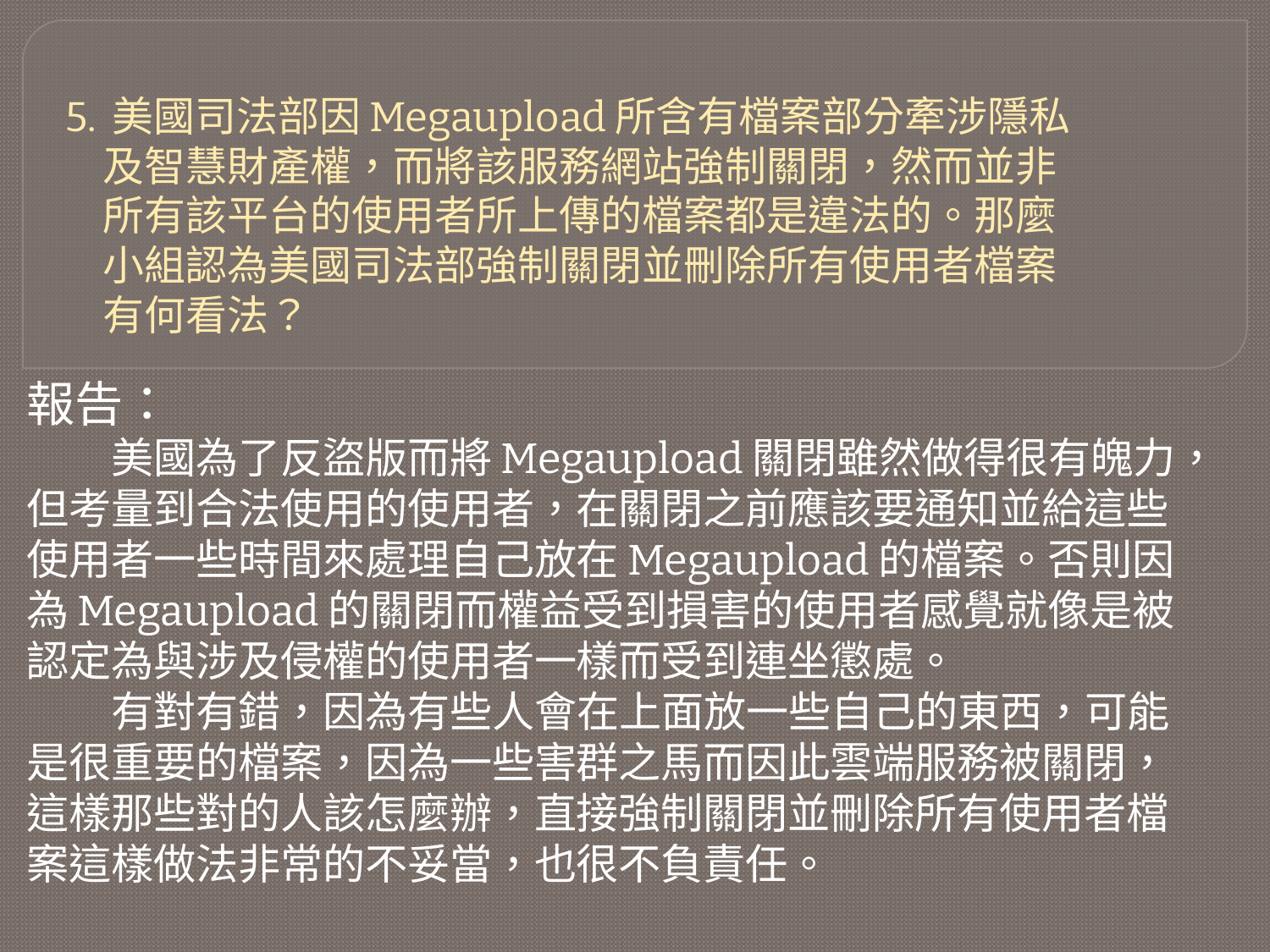

# 5. 美國司法部因Megaupload所含有檔案部分牽涉隱私 及智慧財產權，而將該服務網站強制關閉，然而並非 所有該平台的使用者所上傳的檔案都是違法的。那麼 小組認為美國司法部強制關閉並刪除所有使用者檔案 有何看法？
報告：
        美國為了反盜版而將Megaupload關閉雖然做得很有魄力，但考量到合法使用的使用者，在關閉之前應該要通知並給這些使用者一些時間來處理自己放在Megaupload的檔案。否則因為Megaupload的關閉而權益受到損害的使用者感覺就像是被認定為與涉及侵權的使用者一樣而受到連坐懲處。
        有對有錯，因為有些人會在上面放一些自己的東西，可能是很重要的檔案，因為一些害群之馬而因此雲端服務被關閉，這樣那些對的人該怎麼辦，直接強制關閉並刪除所有使用者檔案這樣做法非常的不妥當，也很不負責任。